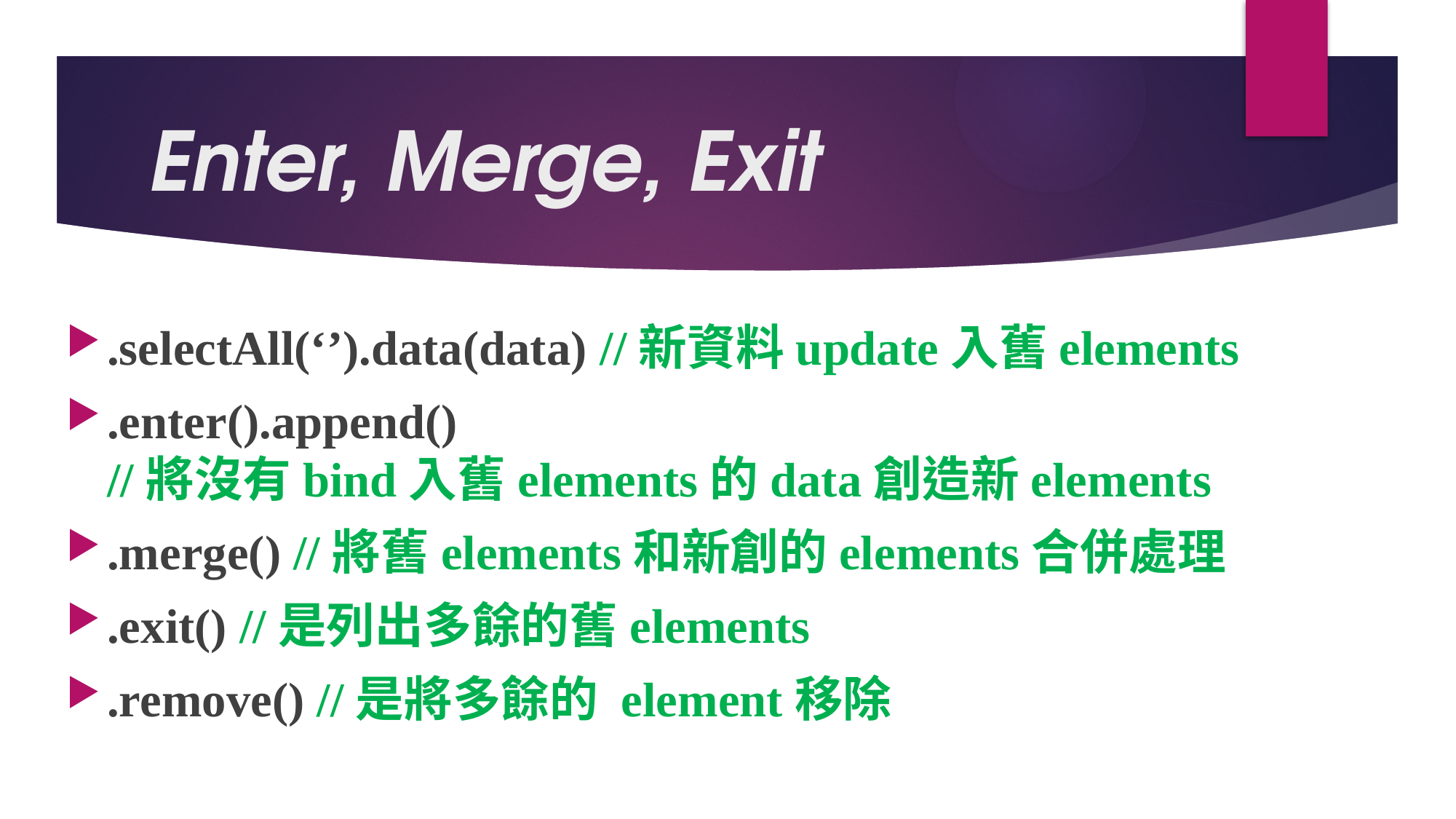

# Enter, Merge, Exit
.selectAll(‘’).data(data) //新資料update入舊elements
.enter().append()
//將沒有bind入舊elements的data創造新elements
.merge() //將舊elements和新創的elements合併處理
.exit() //是列出多餘的舊elements
.remove() //是將多餘的 element移除